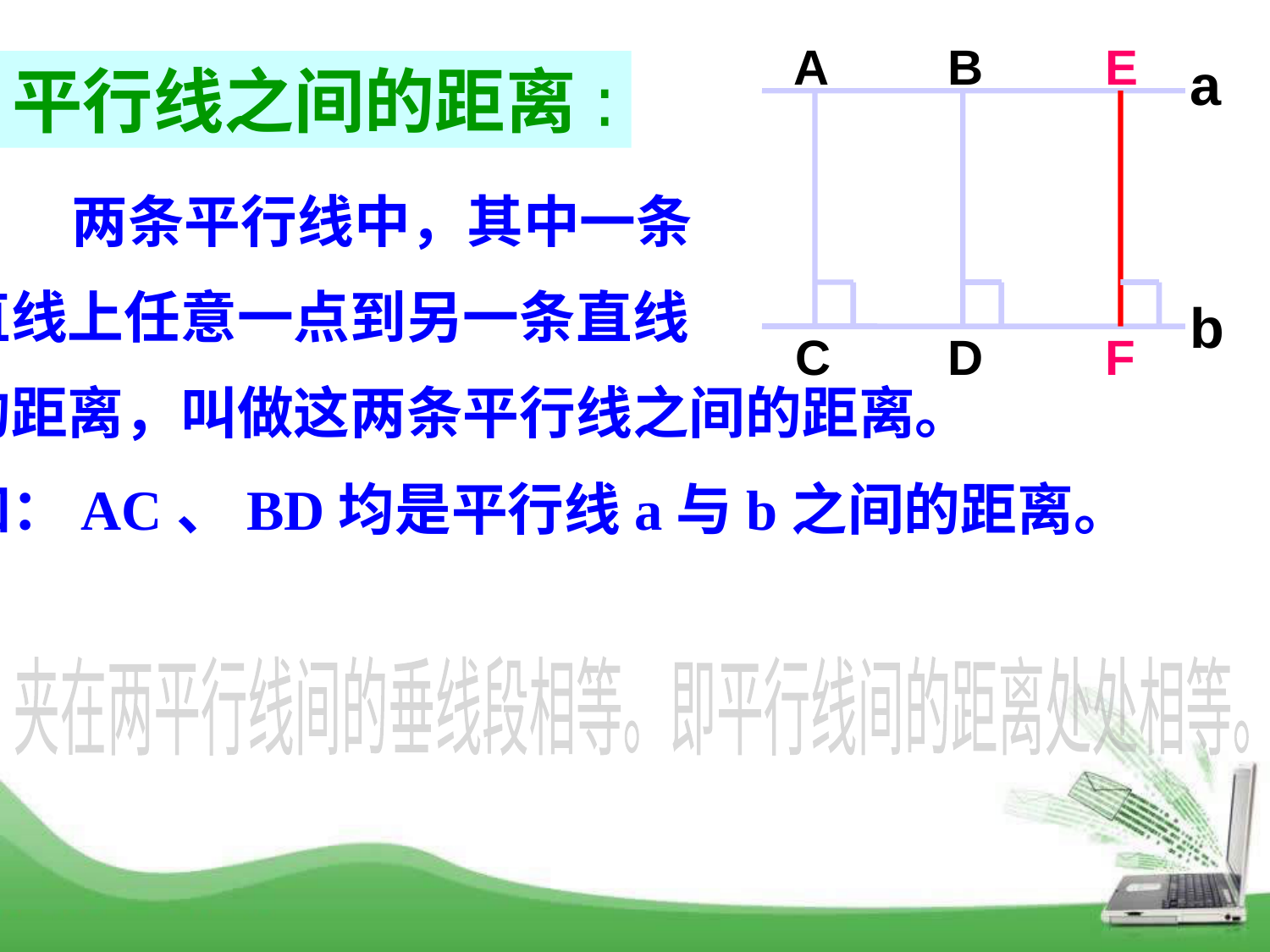

A
B
a

b
C
D

E

F
平行线之间的距离:
        两条平行线中，其中一条
直线上任意一点到另一条直线
的距离，叫做这两条平行线之间的距离。
如：AC、BD均是平行线a与b之间的距离。
夹在两平行线间的垂线段相等。即平行线间的距离处处相等。